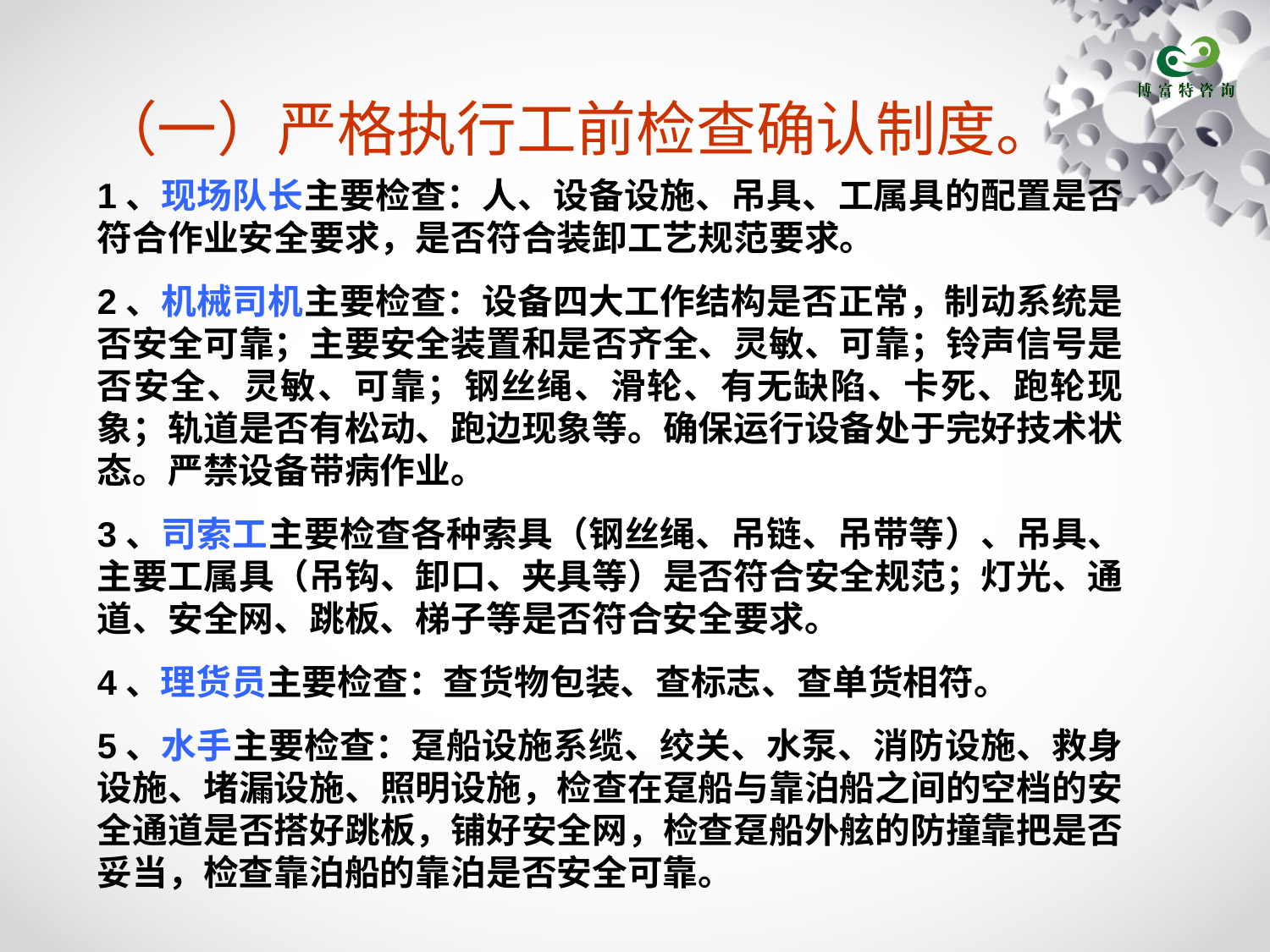

# （一）严格执行工前检查确认制度。
1、现场队长主要检查：人、设备设施、吊具、工属具的配置是否符合作业安全要求，是否符合装卸工艺规范要求。
2、机械司机主要检查：设备四大工作结构是否正常，制动系统是否安全可靠；主要安全装置和是否齐全、灵敏、可靠；铃声信号是否安全、灵敏、可靠；钢丝绳、滑轮、有无缺陷、卡死、跑轮现象；轨道是否有松动、跑边现象等。确保运行设备处于完好技术状态。严禁设备带病作业。
3、司索工主要检查各种索具（钢丝绳、吊链、吊带等）、吊具、主要工属具（吊钩、卸口、夹具等）是否符合安全规范；灯光、通道、安全网、跳板、梯子等是否符合安全要求。
4、理货员主要检查：查货物包装、查标志、查单货相符。
5、水手主要检查：趸船设施系缆、绞关、水泵、消防设施、救身设施、堵漏设施、照明设施，检查在趸船与靠泊船之间的空档的安全通道是否搭好跳板，铺好安全网，检查趸船外舷的防撞靠把是否妥当，检查靠泊船的靠泊是否安全可靠。